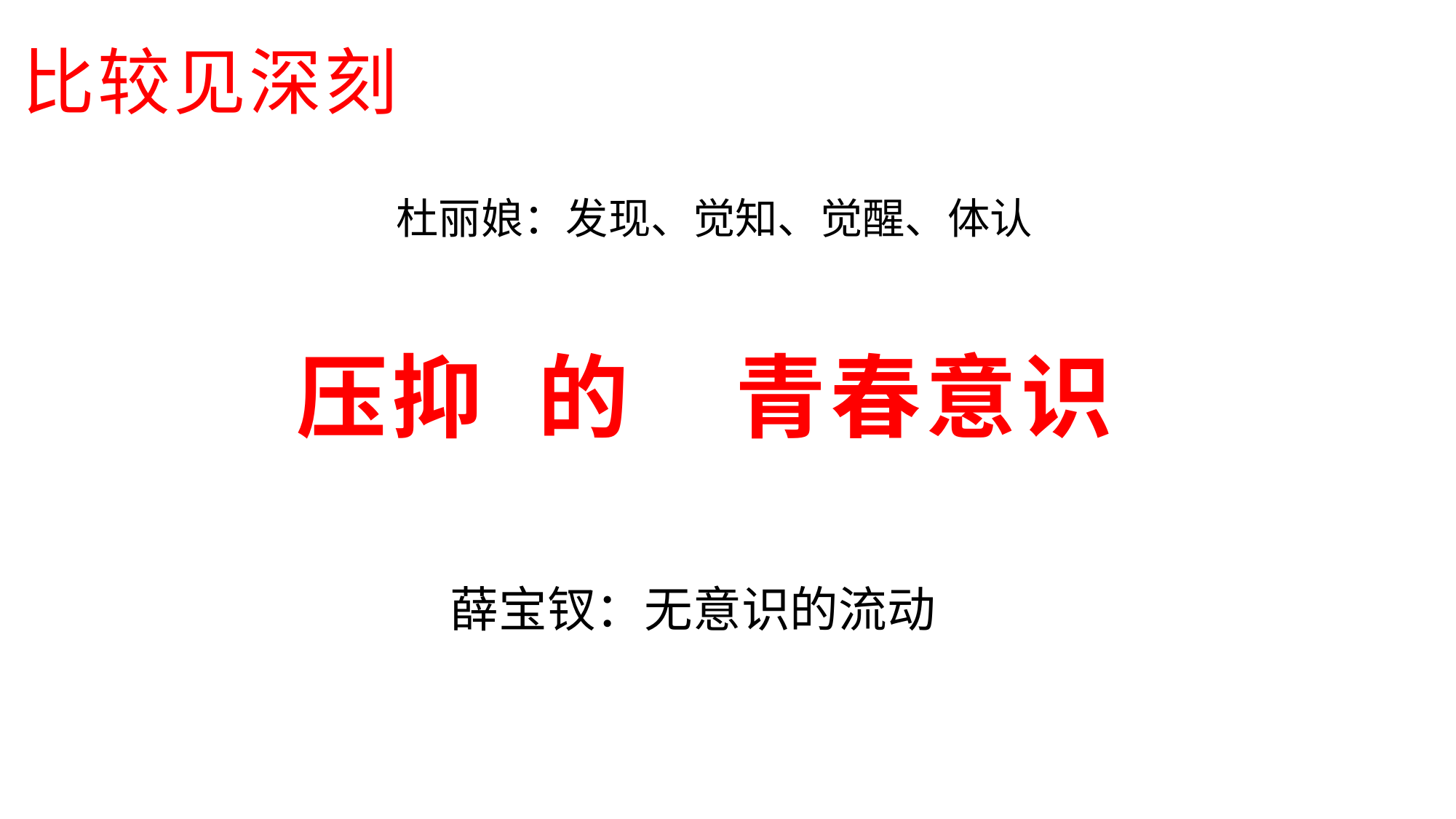

比较见深刻
# 压抑  的    青春意识
杜丽娘：发现、觉知、觉醒、体认
薛宝钗：无意识的流动